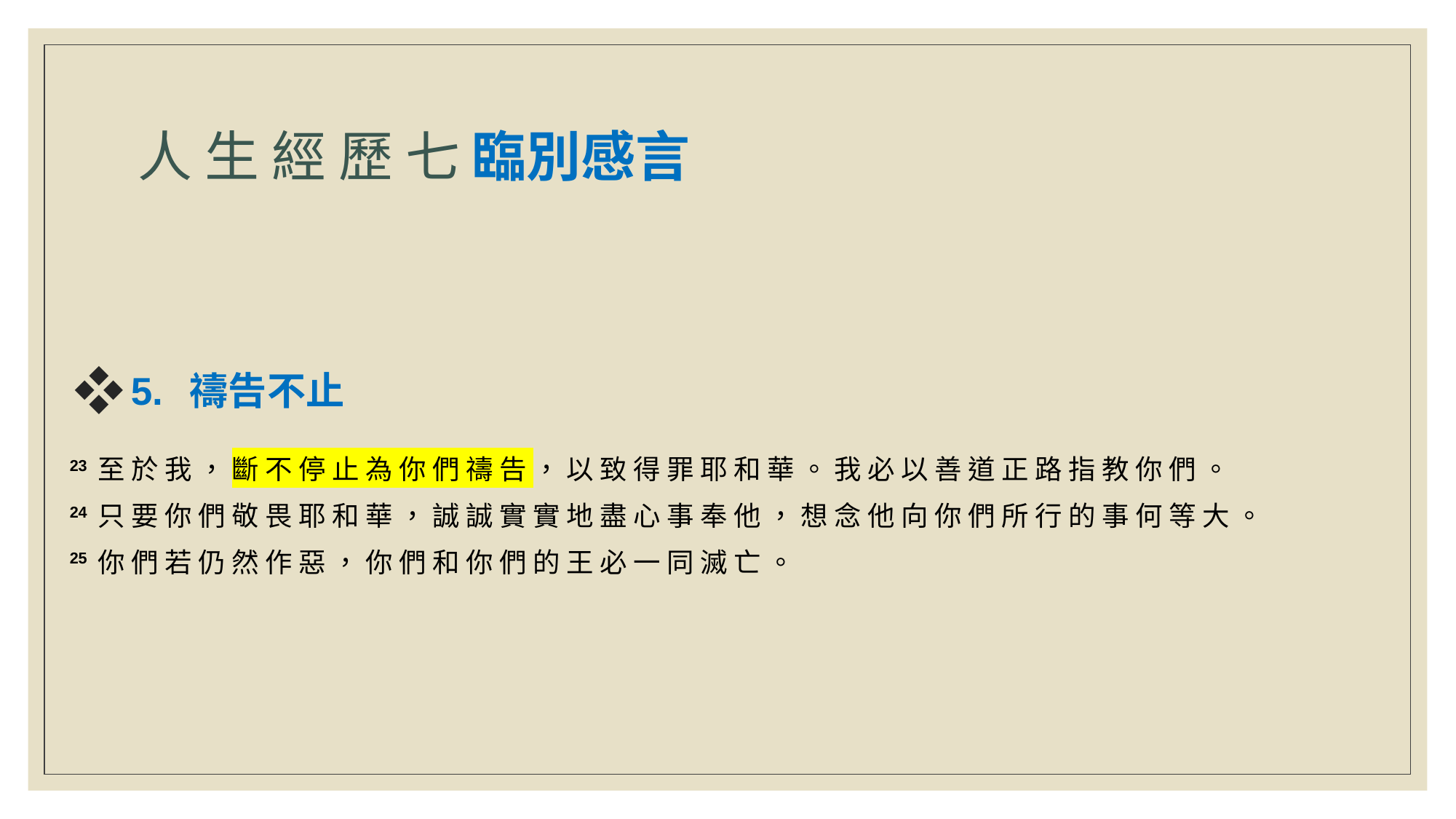

# 人 生 經 歷 七 臨別感言

5. 禱告不止
23 至 於 我 ， 斷 不 停 止 為 你 們 禱 告 ， 以 致 得 罪 耶 和 華 。 我 必 以 善 道 正 路 指 教 你 們 。
24 只 要 你 們 敬 畏 耶 和 華 ， 誠 誠 實 實 地 盡 心 事 奉 他 ， 想 念 他 向 你 們 所 行 的 事 何 等 大 。
25 你 們 若 仍 然 作 惡 ， 你 們 和 你 們 的 王 必 一 同 滅 亡 。